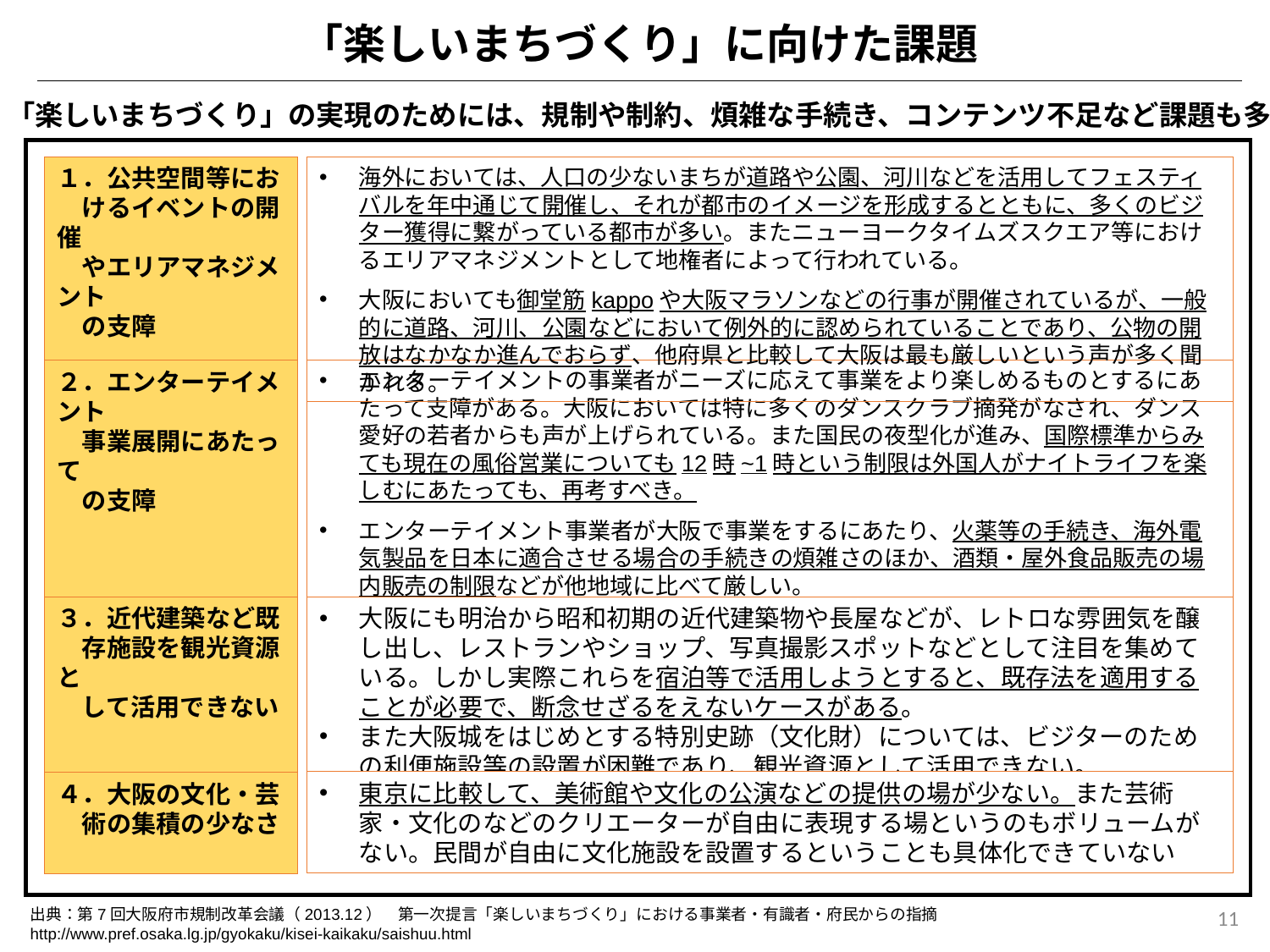

「楽しいまちづくり」に向けた課題
「楽しいまちづくり」の実現のためには、規制や制約、煩雑な手続き、コンテンツ不足など課題も多い

海外においては、人口の少ないまちが道路や公園、河川などを活用してフェスティバルを年中通じて開催し、それが都市のイメージを形成するとともに、多くのビジター獲得に繋がっている都市が多い。またニューヨークタイムズスクエア等におけるエリアマネジメントとして地権者によって行われている。

大阪においても御堂筋kappoや大阪マラソンなどの行事が開催されているが、一般的に道路、河川、公園などにおいて例外的に認められていることであり、公物の開放はなかなか進んでおらず、他府県と比較して大阪は最も厳しいという声が多く聞かれる。
１．公共空間等にお
　けるイベントの開催
　やエリアマネジメント
　の支障

エンターテイメントの事業者がニーズに応えて事業をより楽しめるものとするにあたって支障がある。大阪においては特に多くのダンスクラブ摘発がなされ、ダンス愛好の若者からも声が上げられている。また国民の夜型化が進み、国際標準からみても現在の風俗営業についても12時~1時という制限は外国人がナイトライフを楽しむにあたっても、再考すべき。

エンターテイメント事業者が大阪で事業をするにあたり、火薬等の手続き、海外電気製品を日本に適合させる場合の手続きの煩雑さのほか、酒類・屋外食品販売の場内販売の制限などが他地域に比べて厳しい。
２．エンターテイメント
　事業展開にあたって
　の支障

３．近代建築など既
　存施設を観光資源と
　して活用できない

大阪にも明治から昭和初期の近代建築物や長屋などが、レトロな雰囲気を醸し出し、レストランやショップ、写真撮影スポットなどとして注目を集めている。しかし実際これらを宿泊等で活用しようとすると、既存法を適用することが必要で、断念せざるをえないケースがある。
また大阪城をはじめとする特別史跡（文化財）については、ビジターのための利便施設等の設置が困難であり、観光資源として活用できない。
東京に比較して、美術館や文化の公演などの提供の場が少ない。また芸術家・文化のなどのクリエーターが自由に表現する場というのもボリュームがない。民間が自由に文化施設を設置するということも具体化できていない
４．大阪の文化・芸
　術の集積の少なさ

11
出典：第7回大阪府市規制改革会議（2013.12）　第一次提言「楽しいまちづくり」における事業者・有識者・府民からの指摘
http://www.pref.osaka.lg.jp/gyokaku/kisei-kaikaku/saishuu.html